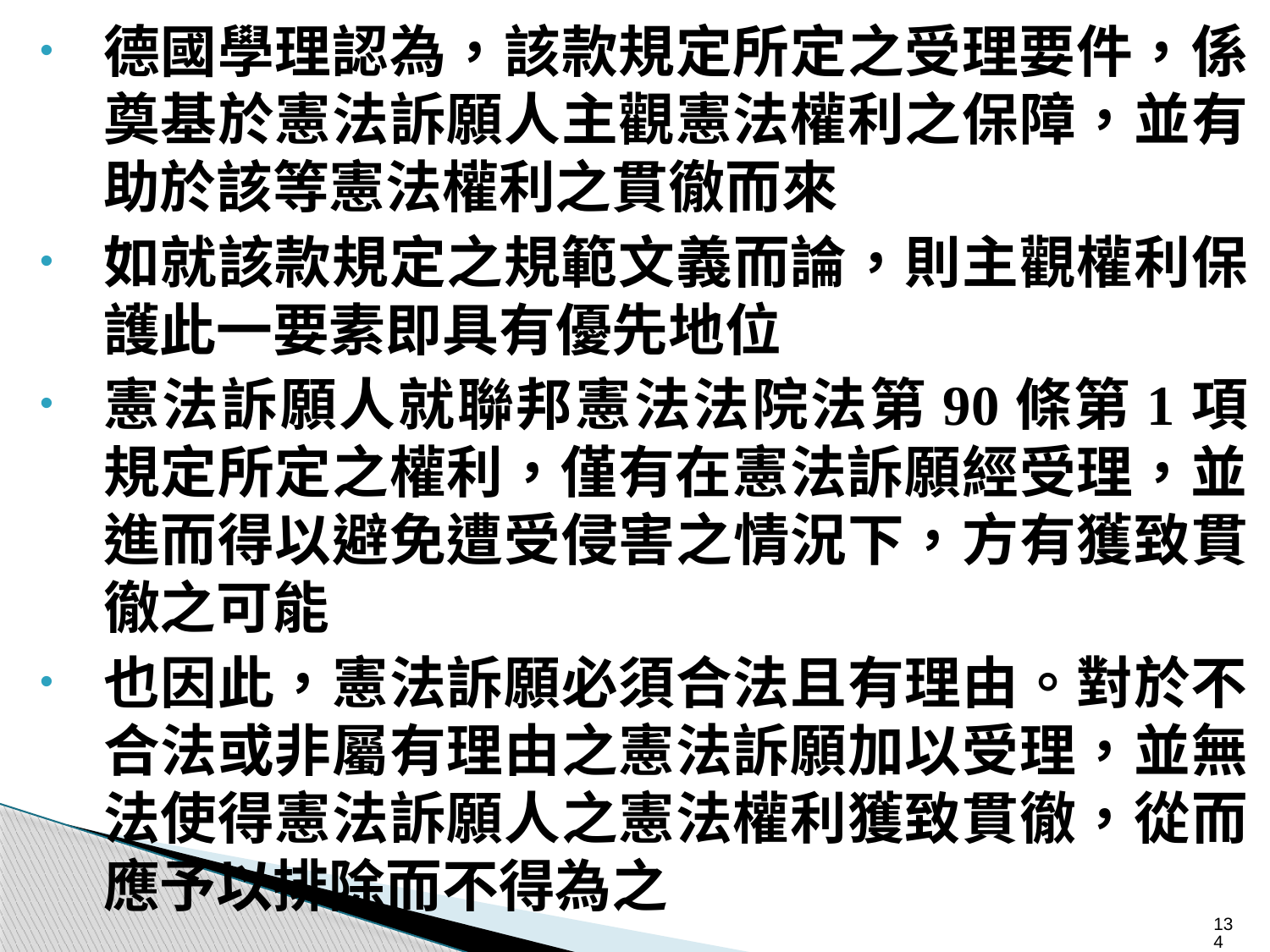

德國學理認為，該款規定所定之受理要件，係奠基於憲法訴願人主觀憲法權利之保障，並有助於該等憲法權利之貫徹而來
如就該款規定之規範文義而論，則主觀權利保護此一要素即具有優先地位
憲法訴願人就聯邦憲法法院法第90條第1項規定所定之權利，僅有在憲法訴願經受理，並進而得以避免遭受侵害之情況下，方有獲致貫徹之可能
也因此，憲法訴願必須合法且有理由。對於不合法或非屬有理由之憲法訴願加以受理，並無法使得憲法訴願人之憲法權利獲致貫徹，從而應予以排除而不得為之
134